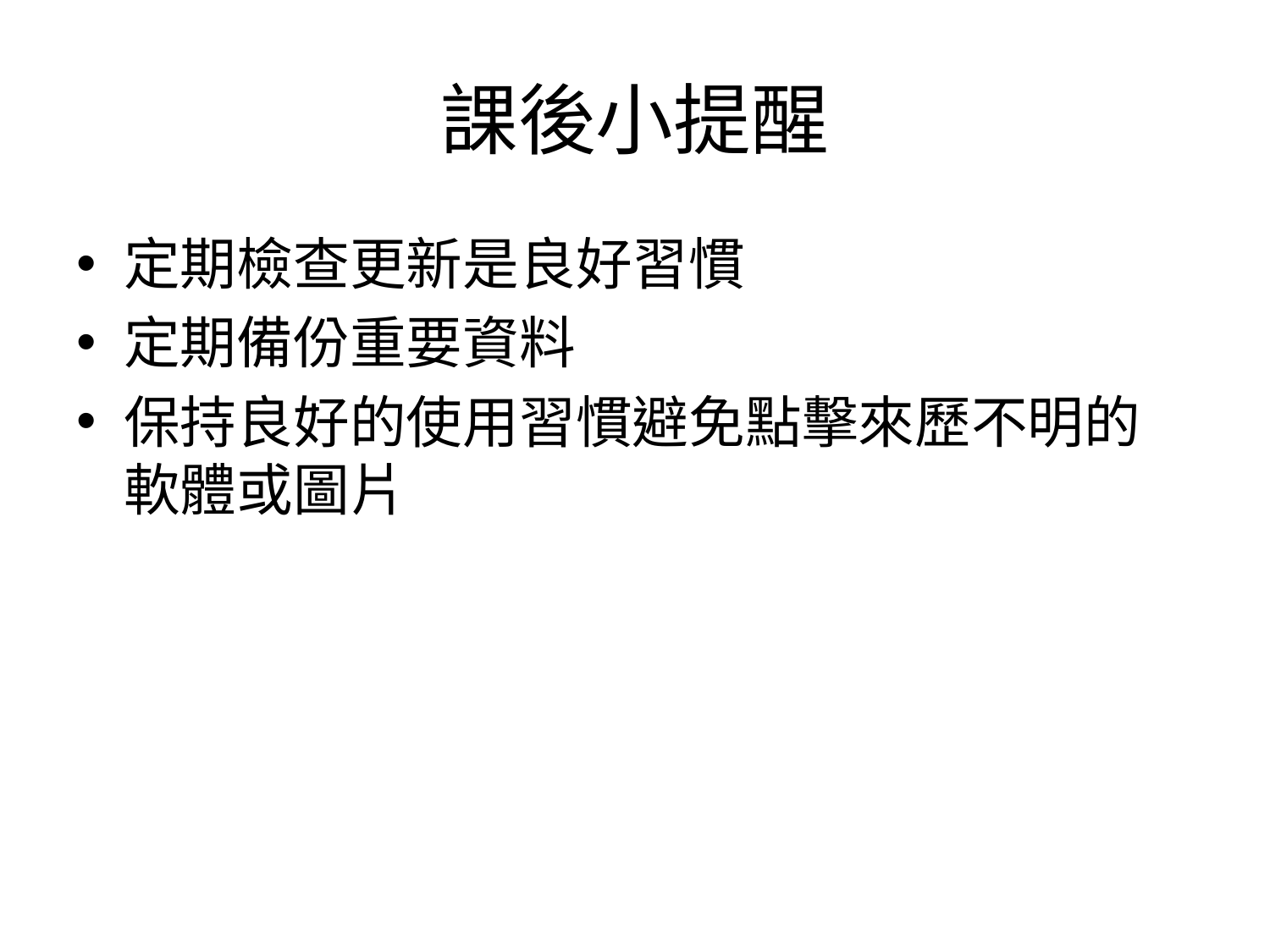

# 課後小提醒
定期檢查更新是良好習慣
定期備份重要資料
保持良好的使用習慣避免點擊來歷不明的軟體或圖片